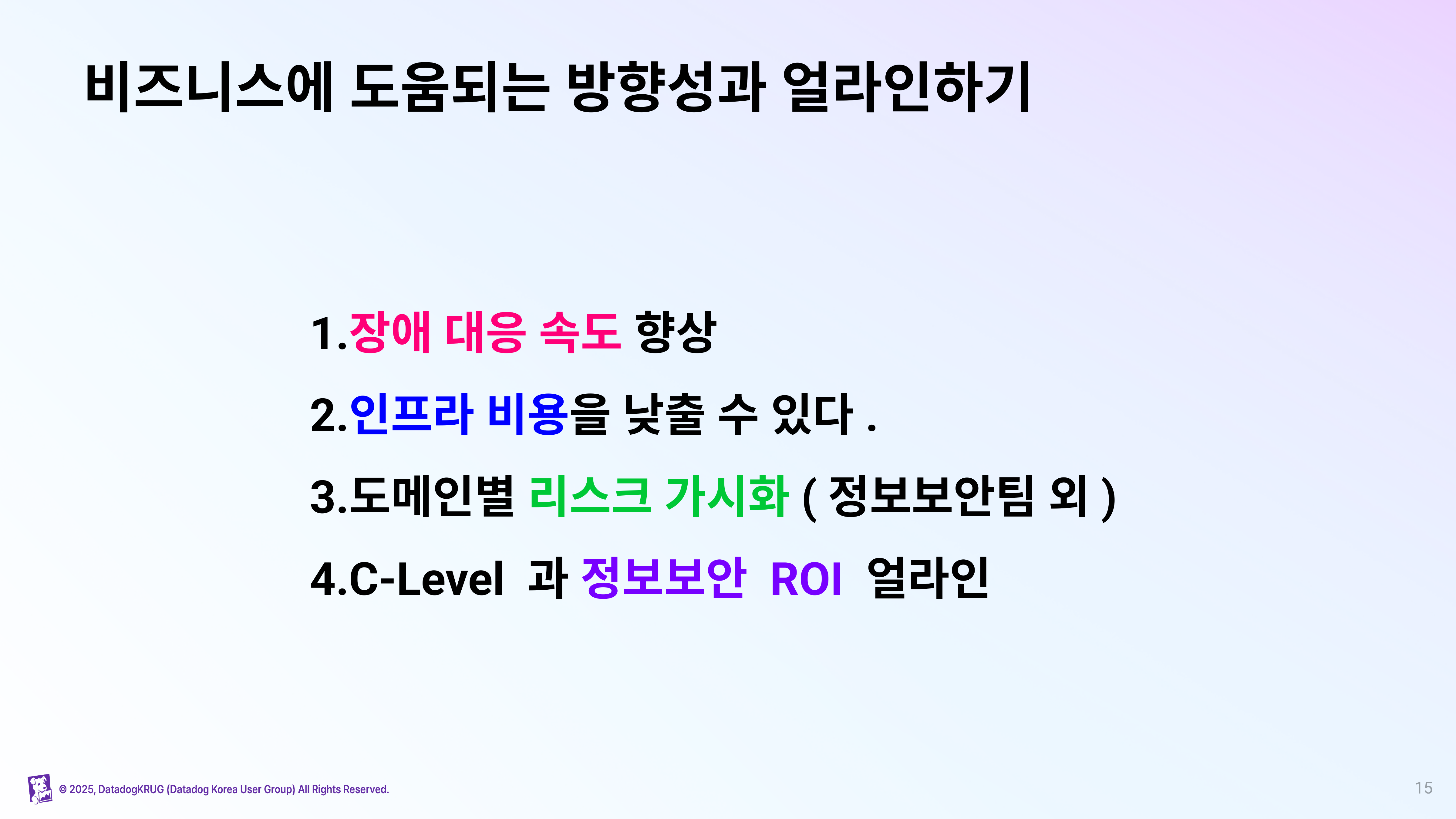

# 비즈니스에 도움되는 방향성과 얼라인하기
장애 대응 속도 향상
인프라 비용을 낮출 수 있다.
도메인별 리스크 가시화(정보보안팀 외)
C-Level 과 정보보안 ROI 얼라인
15